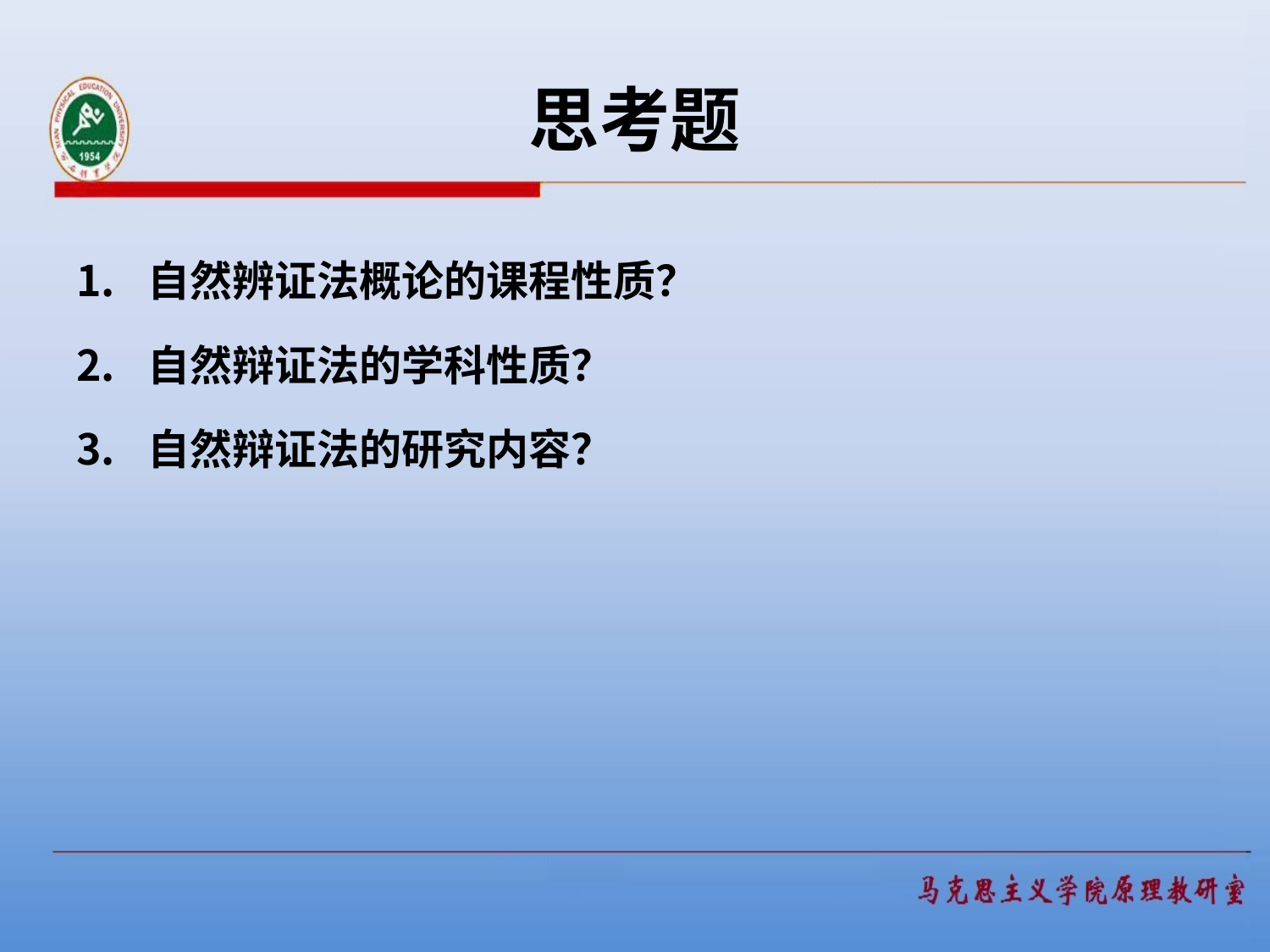

# 思考题
自然辨证法概论的课程性质？
自然辩证法的学科性质？
自然辩证法的研究内容？